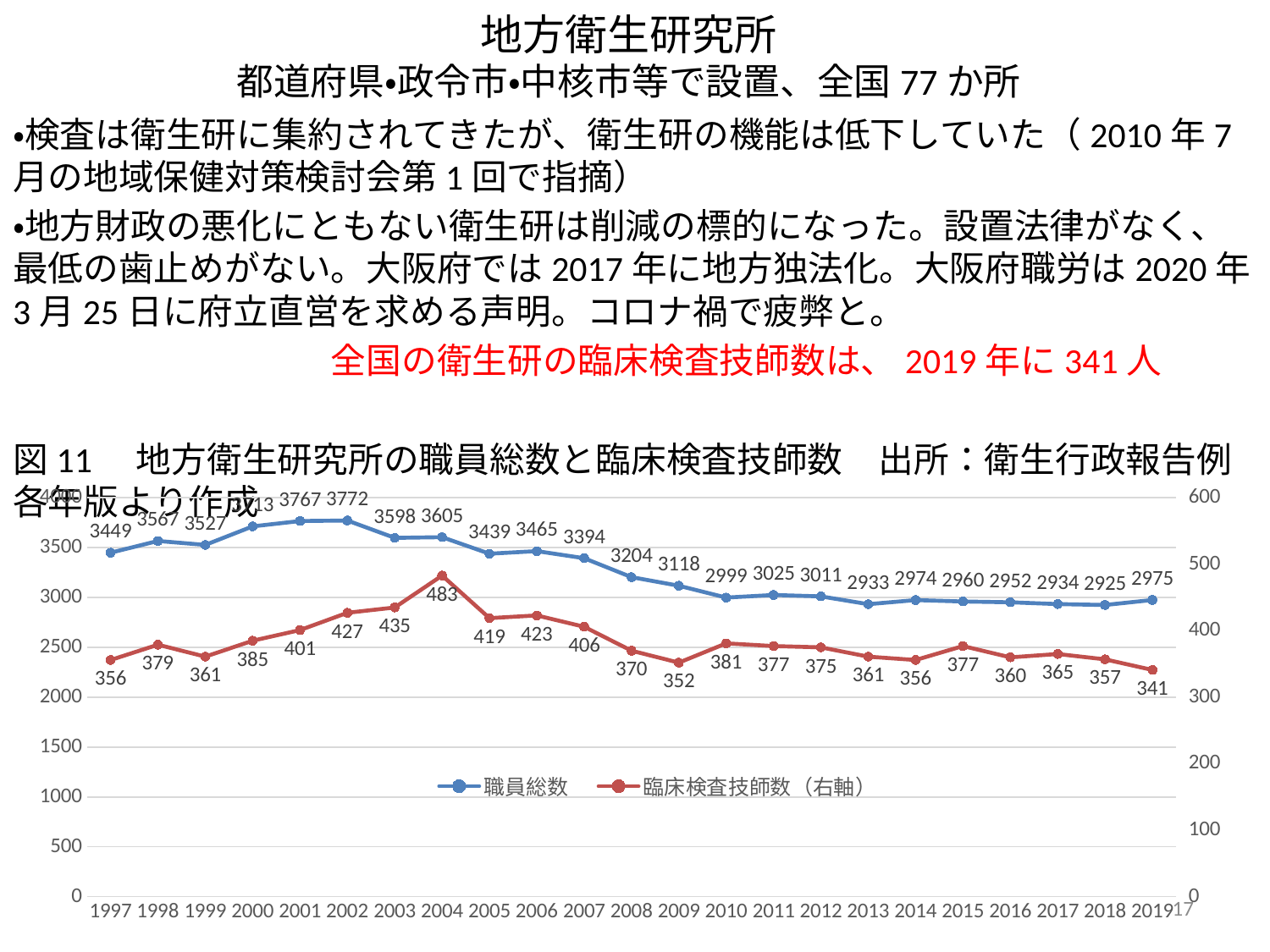

# 地方衛生研究所 都道府県・政令市・中核市等で設置、全国77か所
・検査は衛生研に集約されてきたが、衛生研の機能は低下していた（2010年7月の地域保健対策検討会第1回で指摘）
・地方財政の悪化にともない衛生研は削減の標的になった。設置法律がなく、最低の歯止めがない。大阪府では2017年に地方独法化。大阪府職労は2020年3月25日に府立直営を求める声明。コロナ禍で疲弊と。
　　　　　　　　　全国の衛生研の臨床検査技師数は、2019年に341人

図11　地方衛生研究所の職員総数と臨床検査技師数　出所：衛生行政報告例各年版より作成

### Chart

| Category | 職員総数 | 臨床検査技師数（右軸） |
|---|---|---|
| 1997 | 3449.0 | 356.0 |
| 1998 | 3567.0 | 379.0 |
| 1999 | 3527.0 | 361.0 |
| 2000 | 3713.0 | 385.0 |
| 2001 | 3767.0 | 401.0 |
| 2002 | 3772.0 | 427.0 |
| 2003 | 3598.0 | 435.0 |
| 2004 | 3605.0 | 483.0 |
| 2005 | 3439.0 | 419.0 |
| 2006 | 3465.0 | 423.0 |
| 2007 | 3394.0 | 406.0 |
| 2008 | 3204.0 | 370.0 |
| 2009 | 3118.0 | 352.0 |
| 2010 | 2999.0 | 381.0 |
| 2011 | 3025.0 | 377.0 |
| 2012 | 3011.0 | 375.0 |
| 2013 | 2933.0 | 361.0 |
| 2014 | 2974.0 | 356.0 |
| 2015 | 2960.0 | 377.0 |
| 2016 | 2952.0 | 360.0 |
| 2017 | 2934.0 | 365.0 |
| 2018 | 2925.0 | 357.0 |
| 2019 | 2975.0 | 341.0 |
17